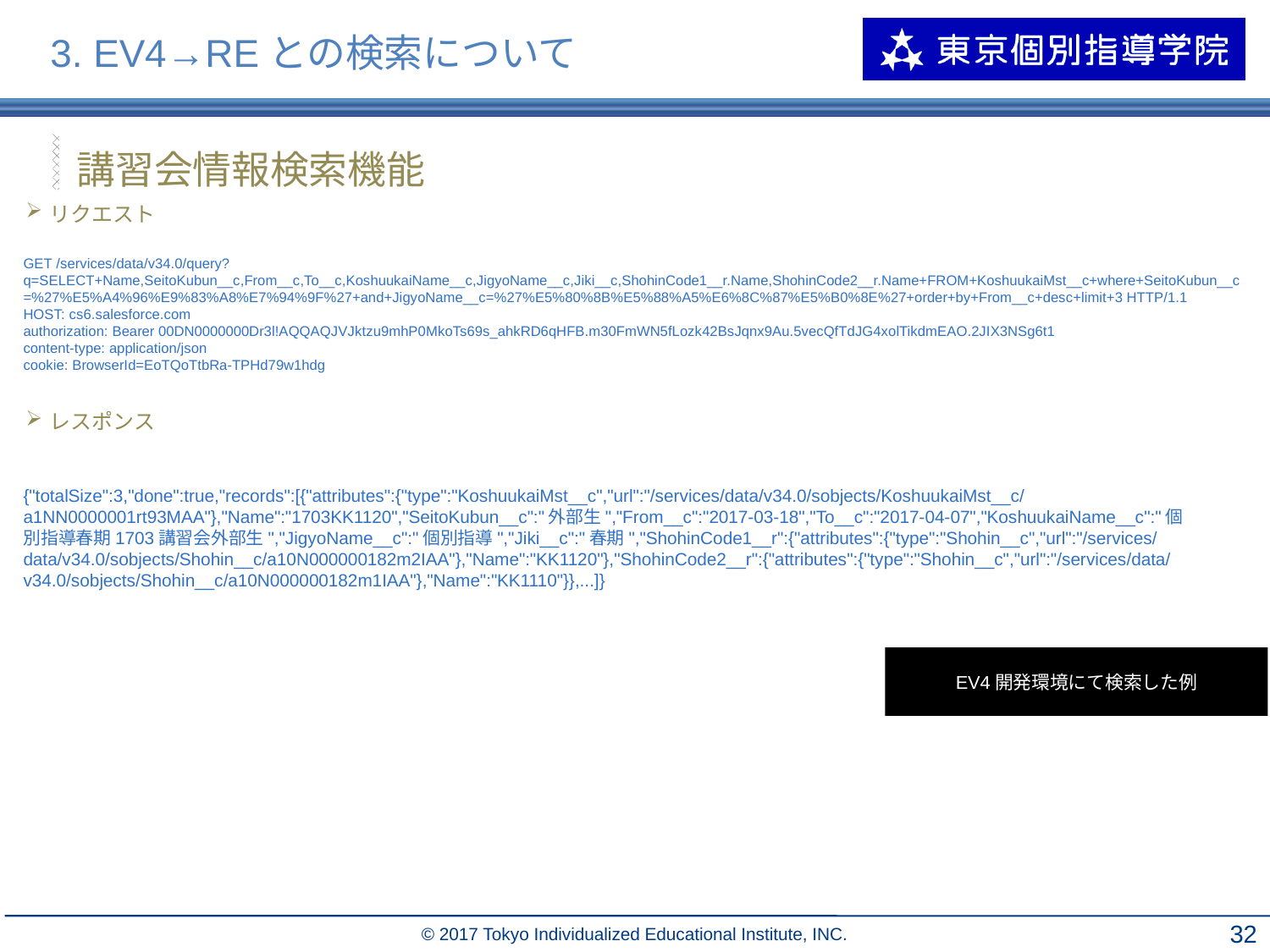

# 3. EV4→REとの検索について
講習会情報検索機能

リクエスト
GET /services/data/v34.0/query?q=SELECT+Name,SeitoKubun__c,From__c,To__c,KoshuukaiName__c,JigyoName__c,Jiki__c,ShohinCode1__r.Name,ShohinCode2__r.Name+FROM+KoshuukaiMst__c+where+SeitoKubun__c=%27%E5%A4%96%E9%83%A8%E7%94%9F%27+and+JigyoName__c=%27%E5%80%8B%E5%88%A5%E6%8C%87%E5%B0%8E%27+order+by+From__c+desc+limit+3 HTTP/1.1
HOST: cs6.salesforce.com
authorization: Bearer 00DN0000000Dr3l!AQQAQJVJktzu9mhP0MkoTs69s_ahkRD6qHFB.m30FmWN5fLozk42BsJqnx9Au.5vecQfTdJG4xolTikdmEAO.2JIX3NSg6t1
content-type: application/json
cookie: BrowserId=EoTQoTtbRa-TPHd79w1hdg
レスポンス
{"totalSize":3,"done":true,"records":[{"attributes":{"type":"KoshuukaiMst__c","url":"/services/data/v34.0/sobjects/KoshuukaiMst__c/a1NN0000001rt93MAA"},"Name":"1703KK1120","SeitoKubun__c":"外部生","From__c":"2017-03-18","To__c":"2017-04-07","KoshuukaiName__c":"個別指導春期1703講習会外部生","JigyoName__c":"個別指導","Jiki__c":"春期","ShohinCode1__r":{"attributes":{"type":"Shohin__c","url":"/services/data/v34.0/sobjects/Shohin__c/a10N000000182m2IAA"},"Name":"KK1120"},"ShohinCode2__r":{"attributes":{"type":"Shohin__c","url":"/services/data/v34.0/sobjects/Shohin__c/a10N000000182m1IAA"},"Name":"KK1110"}},...]}
EV4開発環境にて検索した例
32